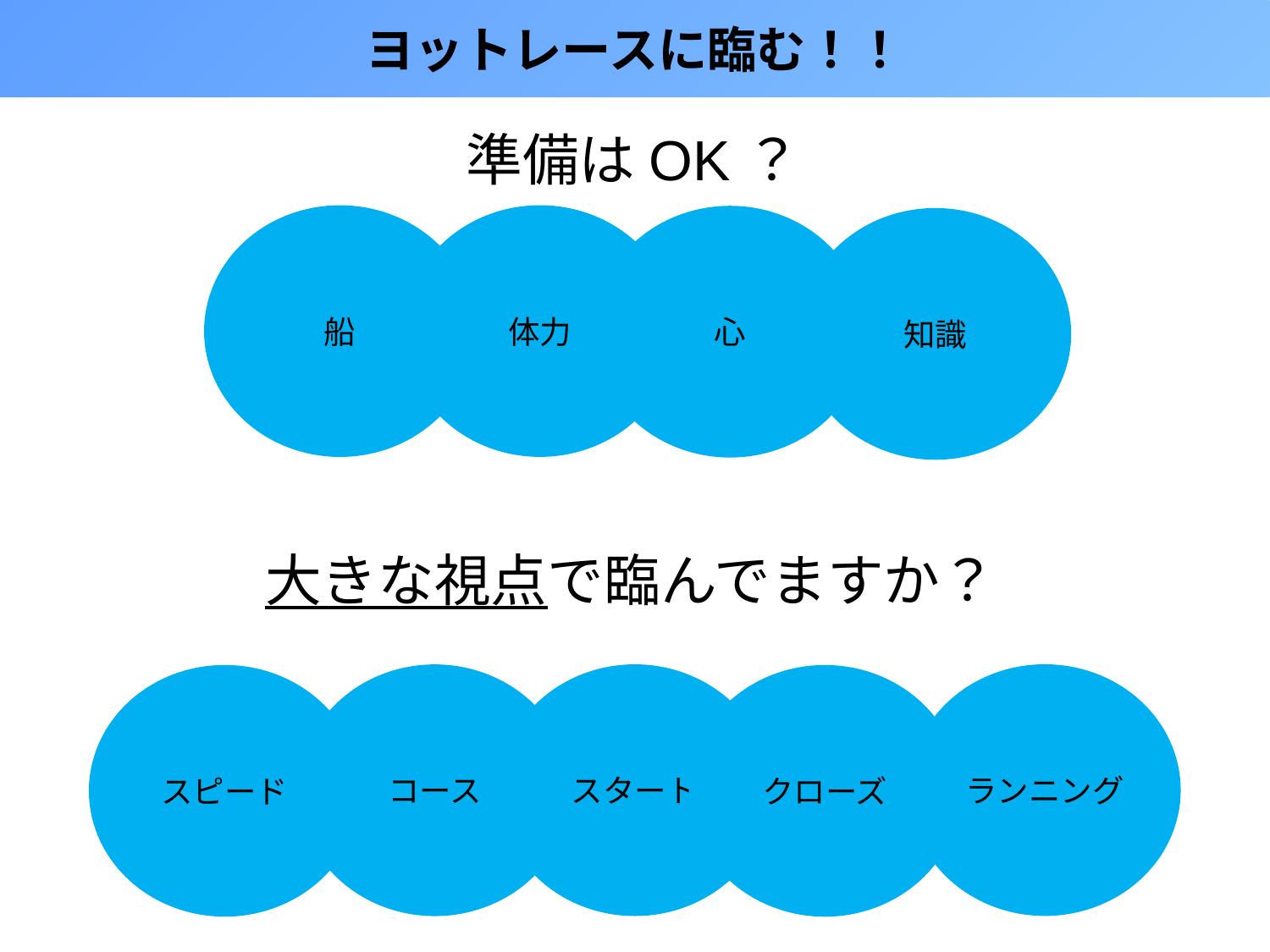

ヨットレースに臨む！！
準備はOK？
体力
船
心
知識
大きな視点で臨んでますか？
ランニング
スタート
コース
スピード
クローズ